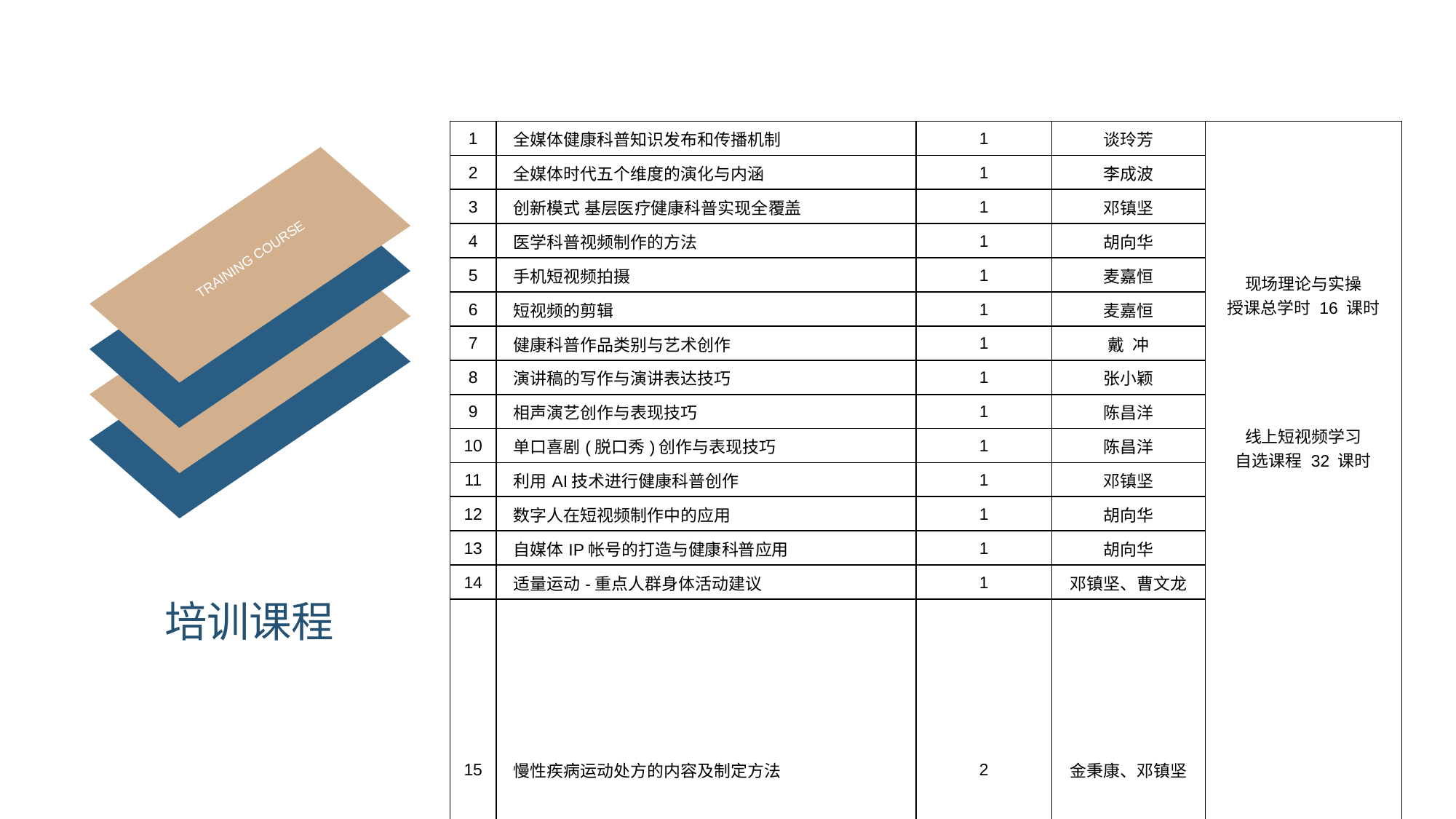

| 1 | 全媒体健康科普知识发布和传播机制 | 1 | 谈玲芳 | 现场理论与实操 授课总学时 16 课时 线上短视频学习 自选课程 32 课时 |
| --- | --- | --- | --- | --- |
| 2 | 全媒体时代五个维度的演化与内涵 | 1 | 李成波 |  |
| 3 | 创新模式 基层医疗健康科普实现全覆盖 | 1 | 邓镇坚 |  |
| 4 | 医学科普视频制作的方法 | 1 | 胡向华 |  |
| 5 | 手机短视频拍摄 | 1 | 麦嘉恒 |  |
| 6 | 短视频的剪辑 | 1 | 麦嘉恒 |  |
| 7 | 健康科普作品类别与艺术创作 | 1 | 戴 冲 |  |
| 8 | 演讲稿的写作与演讲表达技巧 | 1 | 张小颖 |  |
| 9 | 相声演艺创作与表现技巧 | 1 | 陈昌洋 |  |
| 10 | 单口喜剧(脱口秀)创作与表现技巧 | 1 | 陈昌洋 |  |
| 11 | 利用AI技术进行健康科普创作 | 1 | 邓镇坚 |  |
| 12 | 数字人在短视频制作中的应用 | 1 | 胡向华 |  |
| 13 | 自媒体IP帐号的打造与健康科普应用 | 1 | 胡向华 |  |
| 14 | 适量运动-重点人群身体活动建议 | 1 | 邓镇坚、曹文龙 |  |
| 15 | ‌ 慢性疾病运动处方的内容及制定方法 | 2 | 金秉康、邓镇坚 |  |

TRAINING COURSE
培训课程